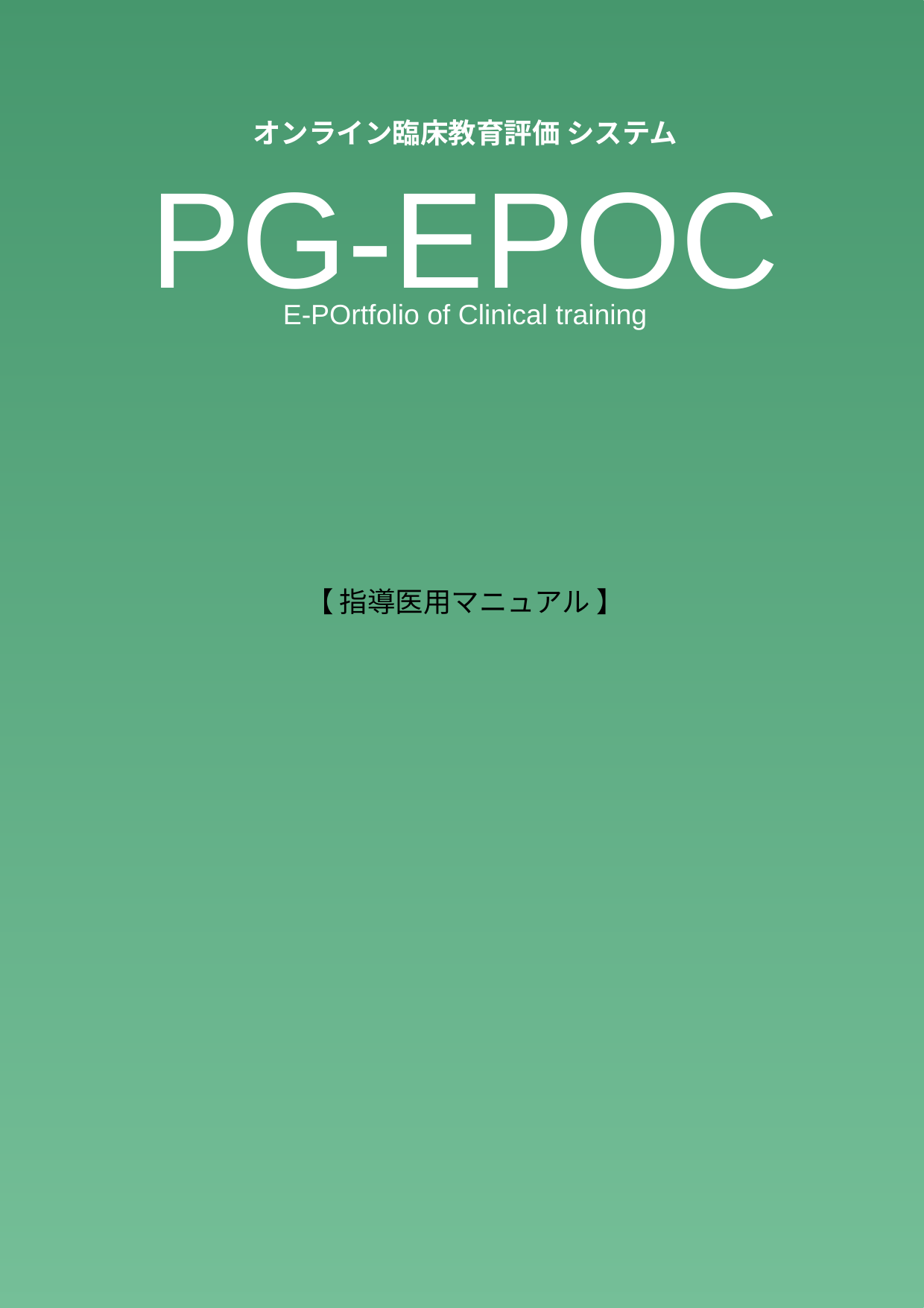

オンライン臨床教育評価 システム
PG-EPOC
E-POrtfolio of Clinical training
【 指導医用マニュアル 】